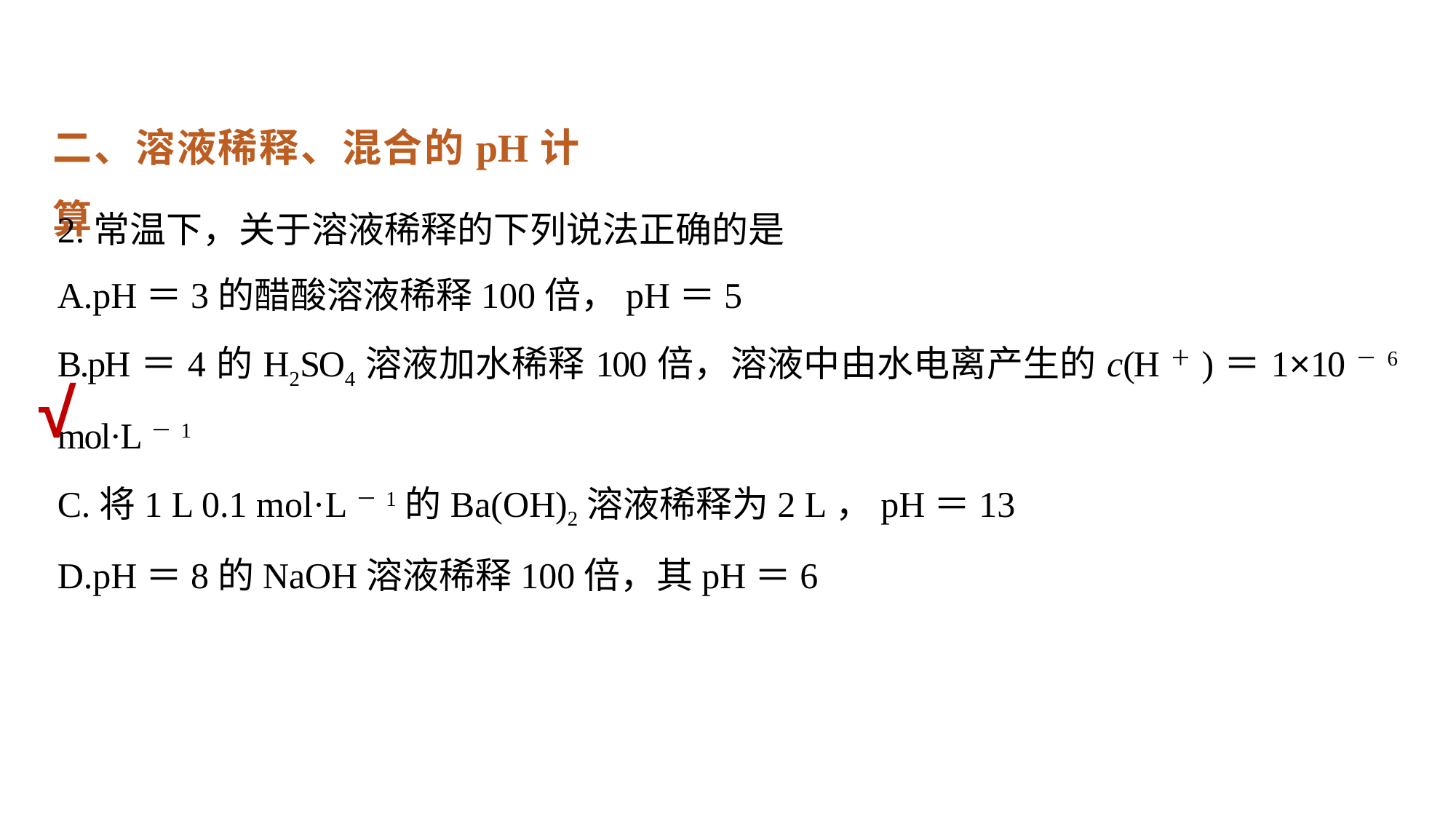

二、溶液稀释、混合的pH计算
2.常温下，关于溶液稀释的下列说法正确的是
A.pH＝3的醋酸溶液稀释100倍，pH＝5
B.pH＝4的H2SO4溶液加水稀释100倍，溶液中由水电离产生的c(H＋)＝1×10－6 mol·L－1
C.将1 L 0.1 mol·L－1的Ba(OH)2溶液稀释为2 L，pH＝13
D.pH＝8的NaOH溶液稀释100倍，其pH＝6
√